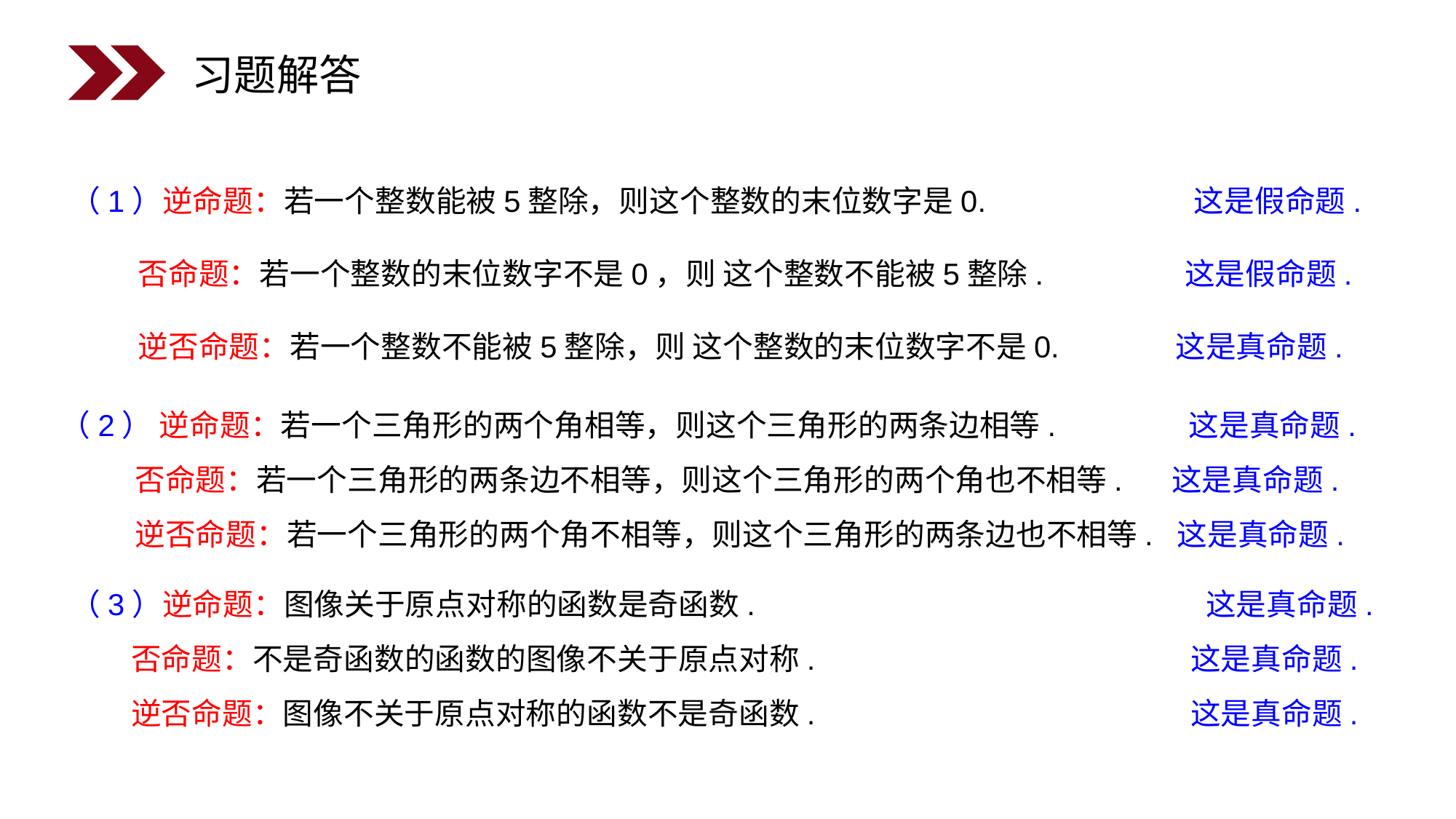

习题解答
（1）逆命题：若一个整数能被5整除，则这个整数的末位数字是0.                        这是假命题.
         否命题：若一个整数的末位数字不是0，则 这个整数不能被5整除.                这是假命题.
         逆否命题：若一个整数不能被5整除，则 这个整数的末位数字不是0.             这是真命题.
（2） 逆命题：若一个三角形的两个角相等，则这个三角形的两条边相等.               这是真命题.
          否命题：若一个三角形的两条边不相等，则这个三角形的两个角也不相等.     这是真命题.
          逆否命题：若一个三角形的两个角不相等，则这个三角形的两条边也不相等.  这是真命题.
（3）逆命题：图像关于原点对称的函数是奇函数.                                                     这是真命题.
        否命题：不是奇函数的函数的图像不关于原点对称.                                            这是真命题.
        逆否命题：图像不关于原点对称的函数不是奇函数.                                            这是真命题.